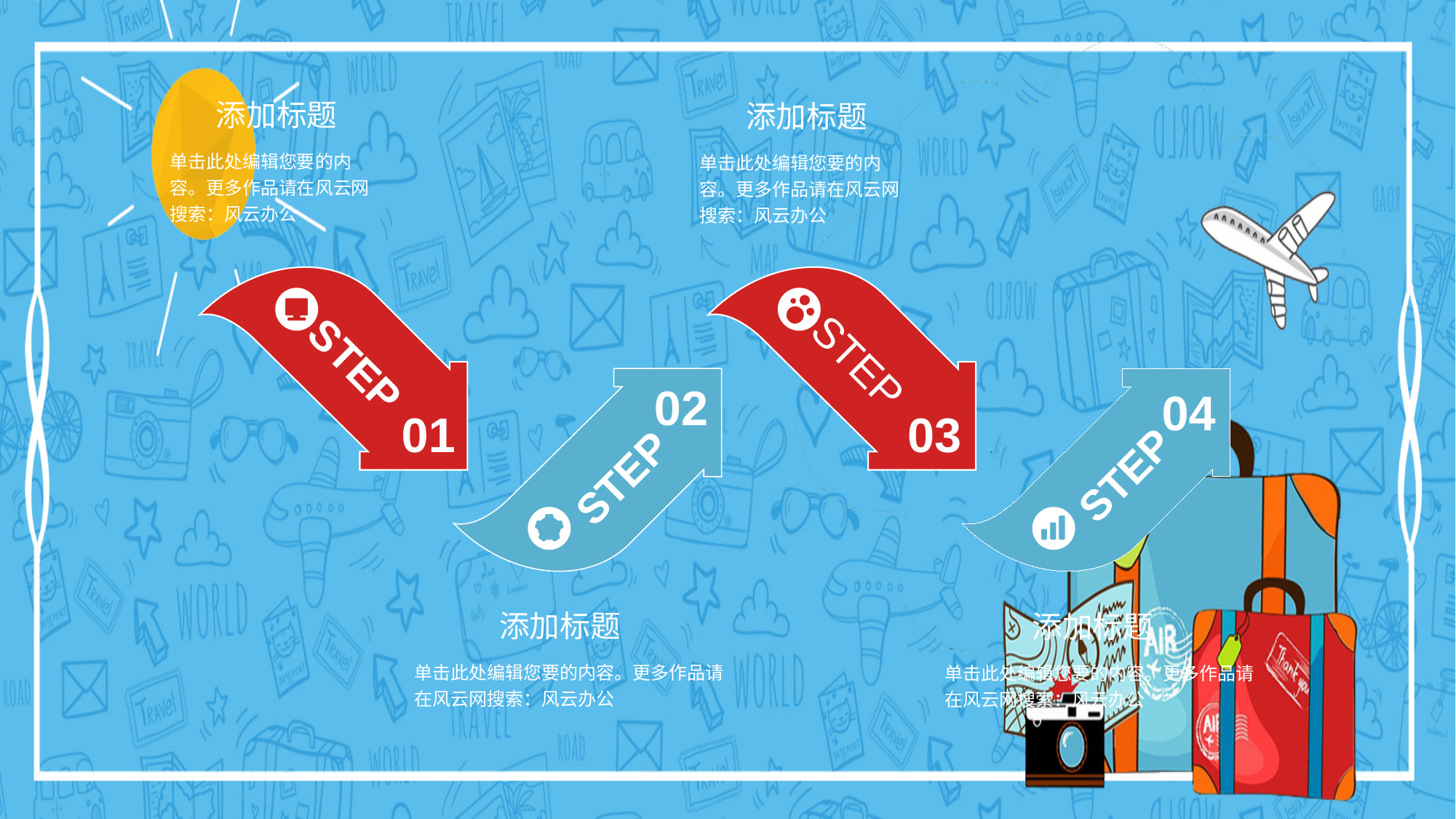

添加标题
添加标题
单击此处编辑您要的内容。更多作品请在风云网搜索：风云办公
单击此处编辑您要的内容。更多作品请在风云网搜索：风云办公

STEP
STEP

02
04
01
03
STEP
STEP

添加标题
添加标题
单击此处编辑您要的内容。更多作品请在风云网搜索：风云办公
单击此处编辑您要的内容。更多作品请在风云网搜索：风云办公